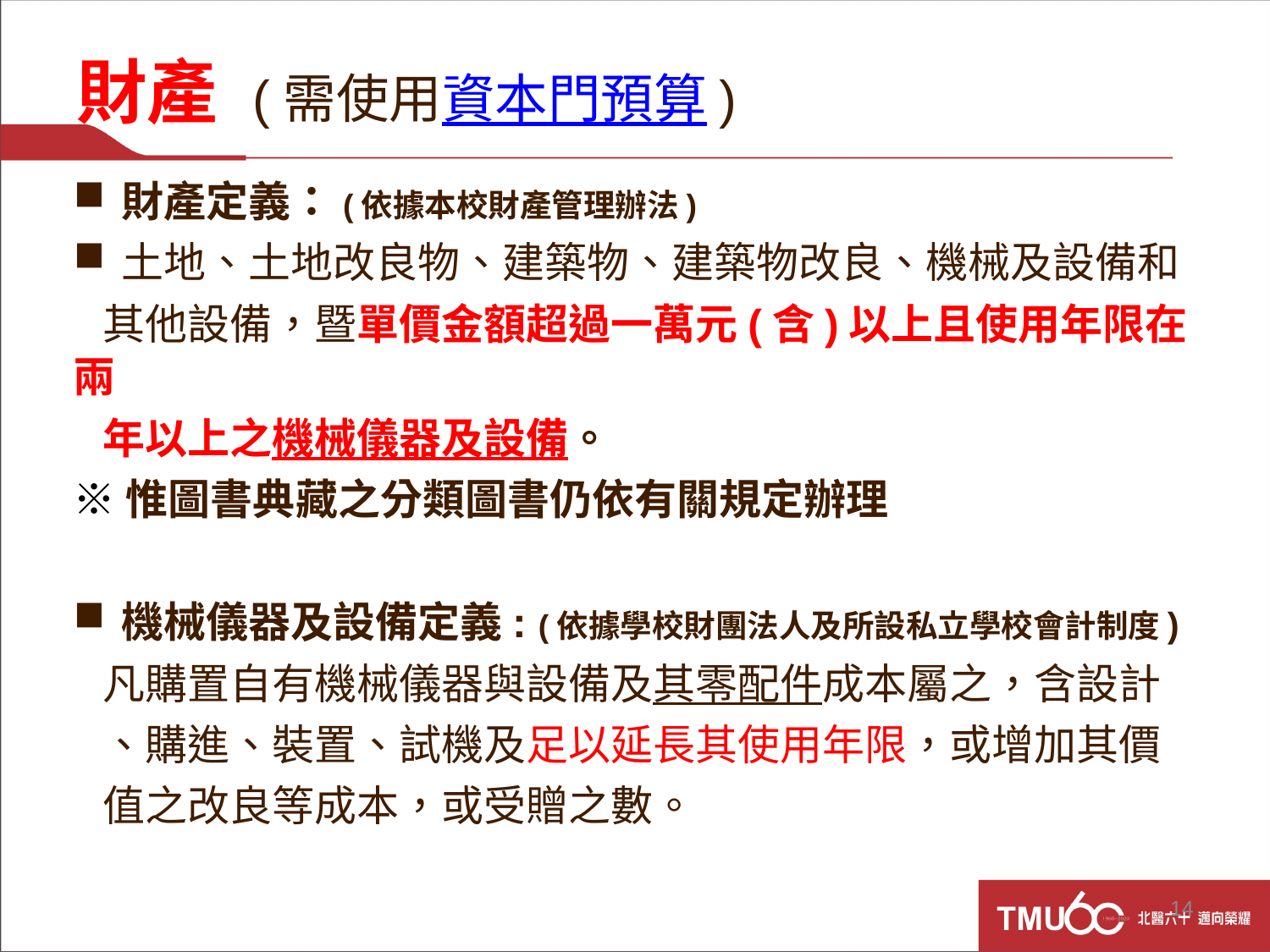

# 財產 (需使用資本門預算)
財產定義：(依據本校財產管理辦法)
土地、土地改良物、建築物、建築物改良、機械及設備和
  其他設備，暨單價金額超過一萬元(含)以上且使用年限在兩
  年以上之機械儀器及設備。
※惟圖書典藏之分類圖書仍依有關規定辦理

機械儀器及設備定義: (依據學校財團法人及所設私立學校會計制度)
  凡購置自有機械儀器與設備及其零配件成本屬之，含設計
  、購進、裝置、試機及足以延長其使用年限，或增加其價
  值之改良等成本，或受贈之數。
14